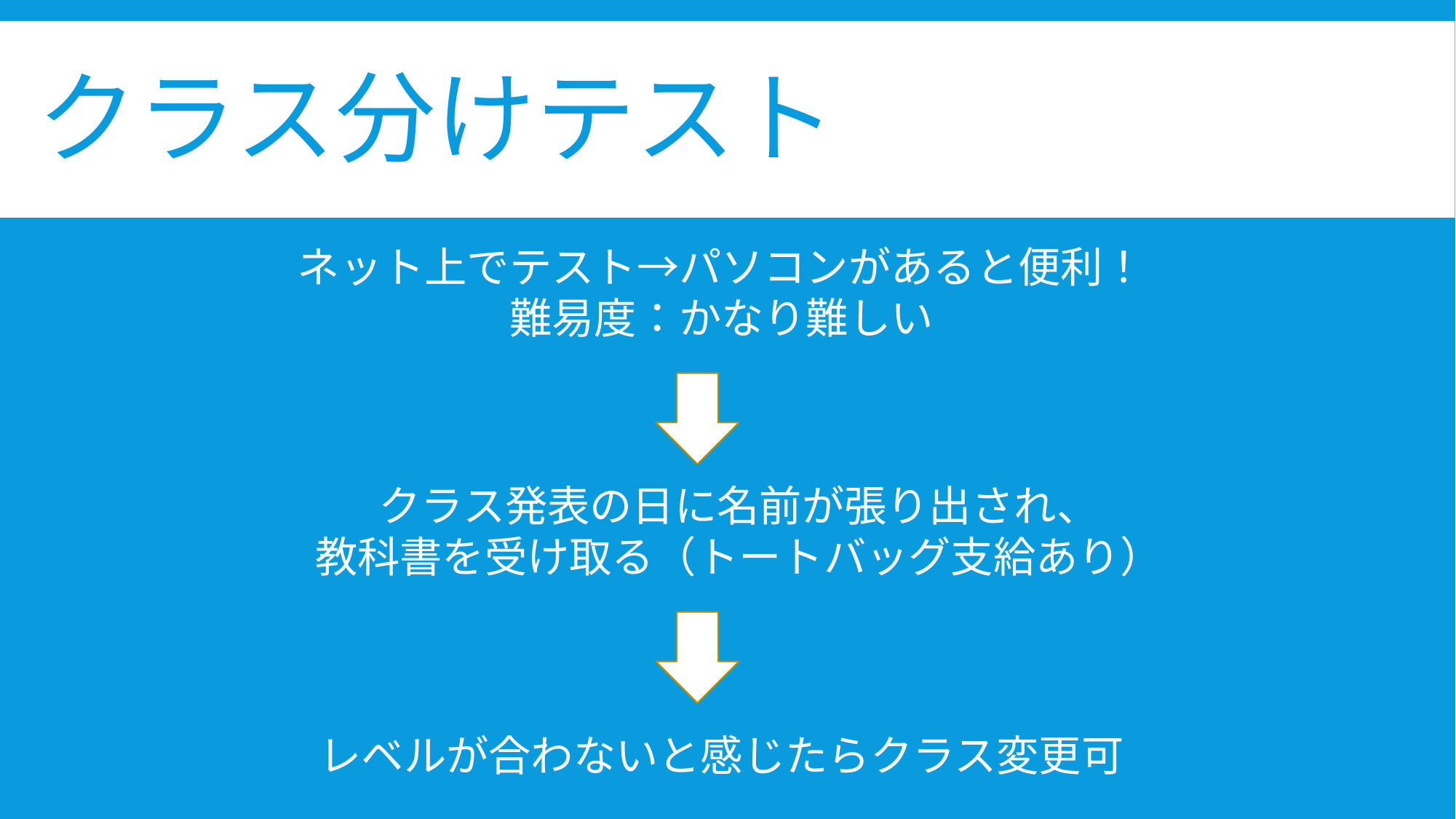

# クラス分けテスト
ネット上でテスト→パソコンがあると便利！
難易度：かなり難しい

クラス発表の日に名前が張り出され、
教科書を受け取る（トートバッグ支給あり）

レベルが合わないと感じたらクラス変更可